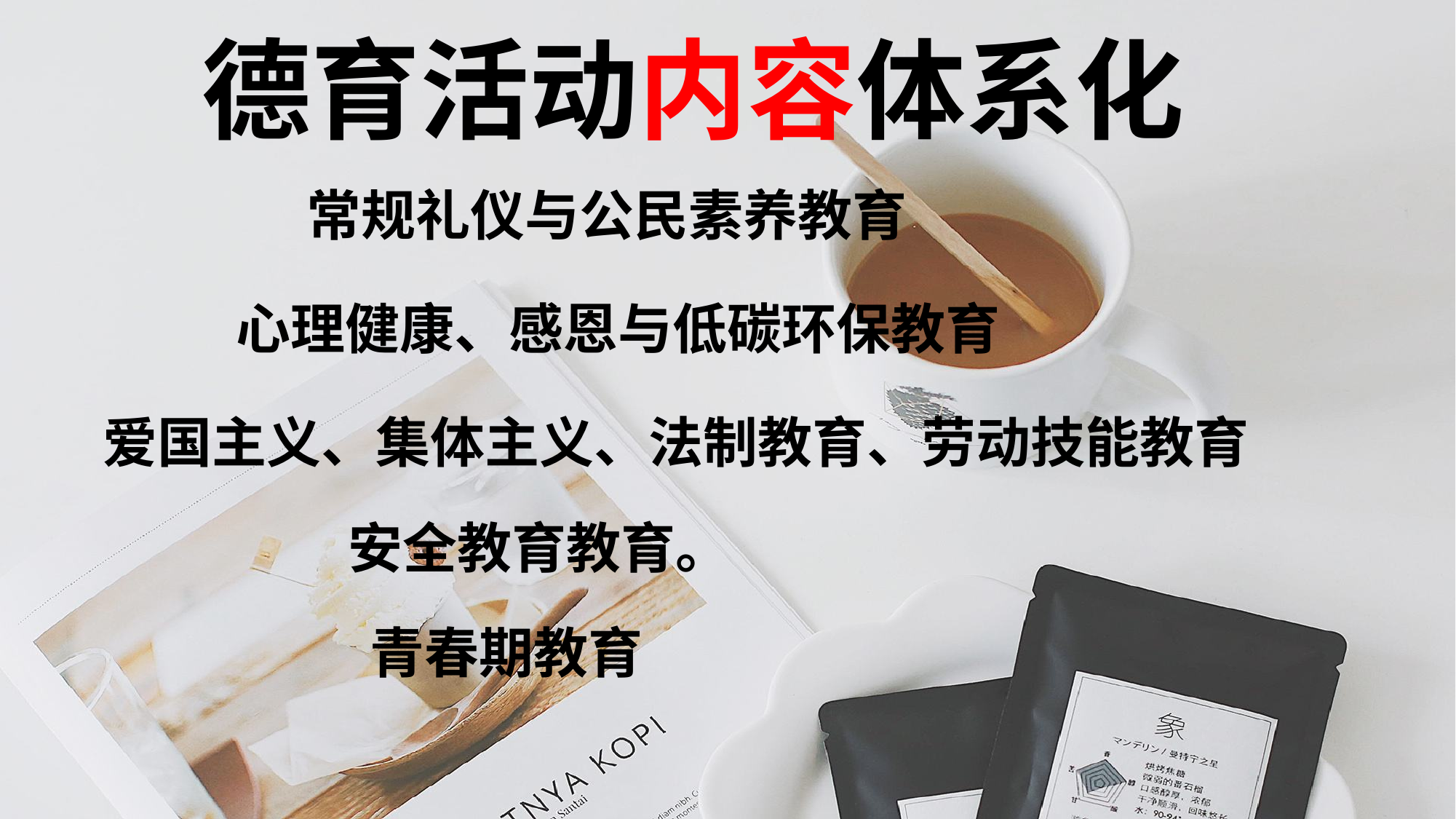

德育活动内容体系化
常规礼仪与公民素养教育
心理健康、感恩与低碳环保教育
爱国主义、集体主义、法制教育、劳动技能教育
安全教育教育。
青春期教育